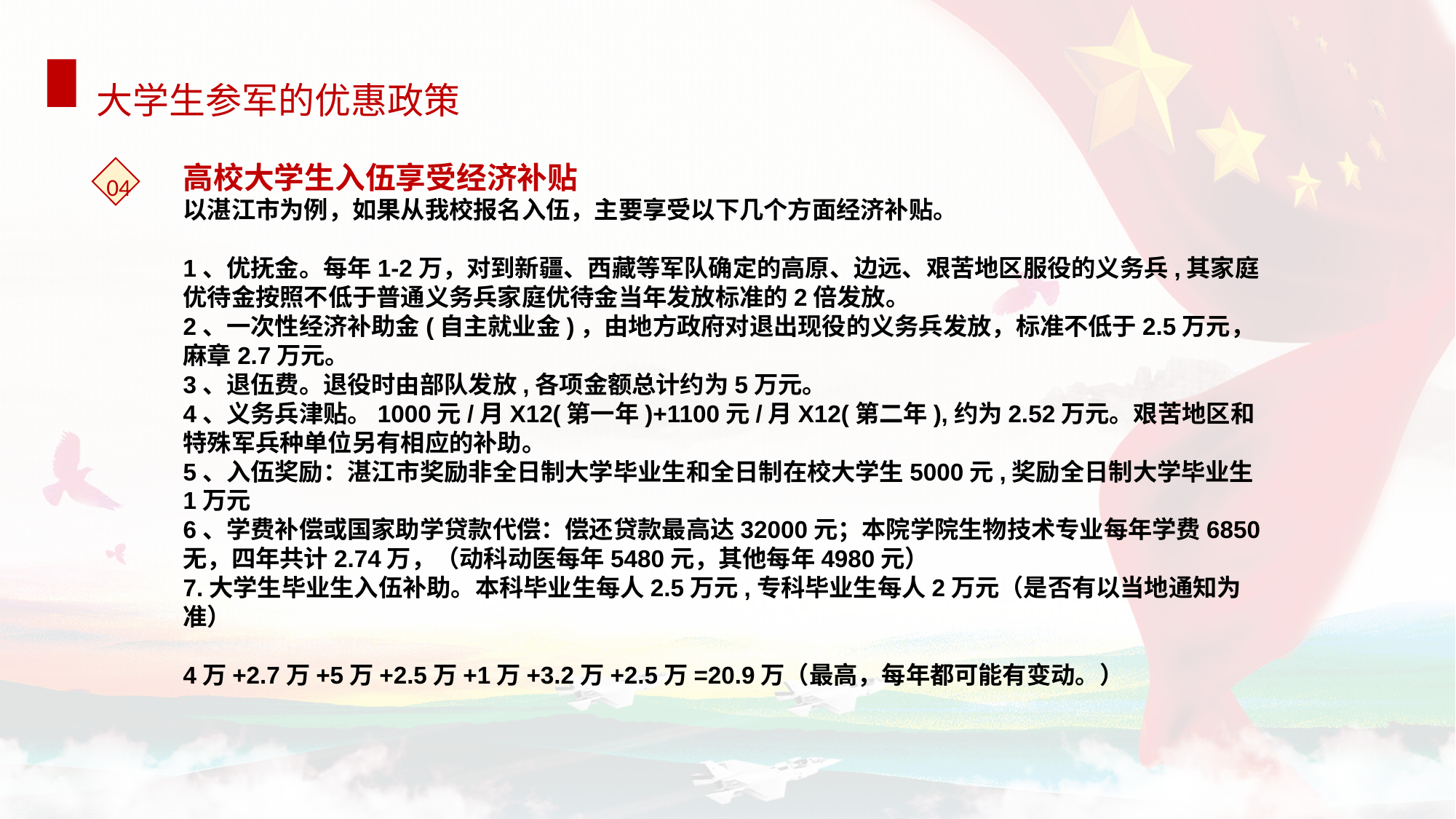

大学生参军的优惠政策

高校大学生入伍享受经济补贴
以湛江市为例，如果从我校报名入伍，主要享受以下几个方面经济补贴。

1、优抚金。每年1-2万，对到新疆、西藏等军队确定的高原、边远、艰苦地区服役的义务兵,其家庭优待金按照不低于普通义务兵家庭优待金当年发放标准的2倍发放。
2、一次性经济补助金(自主就业金)，由地方政府对退出现役的义务兵发放，标准不低于2.5万元，麻章2.7万元。
3、退伍费。退役时由部队发放,各项金额总计约为5万元。
4、义务兵津贴。1000元/月X12(第一年)+1100元/月X12(第二年),约为2.52万元。艰苦地区和特殊军兵种单位另有相应的补助。
5、入伍奖励：湛江市奖励非全日制大学毕业生和全日制在校大学生5000元,奖励全日制大学毕业生1万元
6、学费补偿或国家助学贷款代偿：偿还贷款最高达32000元；本院学院生物技术专业每年学费6850无，四年共计2.74万，（动科动医每年5480元，其他每年4980元）
7.大学生毕业生入伍补助。本科毕业生每人2.5万元,专科毕业生每人2万元（是否有以当地通知为准）

4万+2.7万+5万+2.5万+1万+3.2万+2.5万=20.9万（最高，每年都可能有变动。）

04